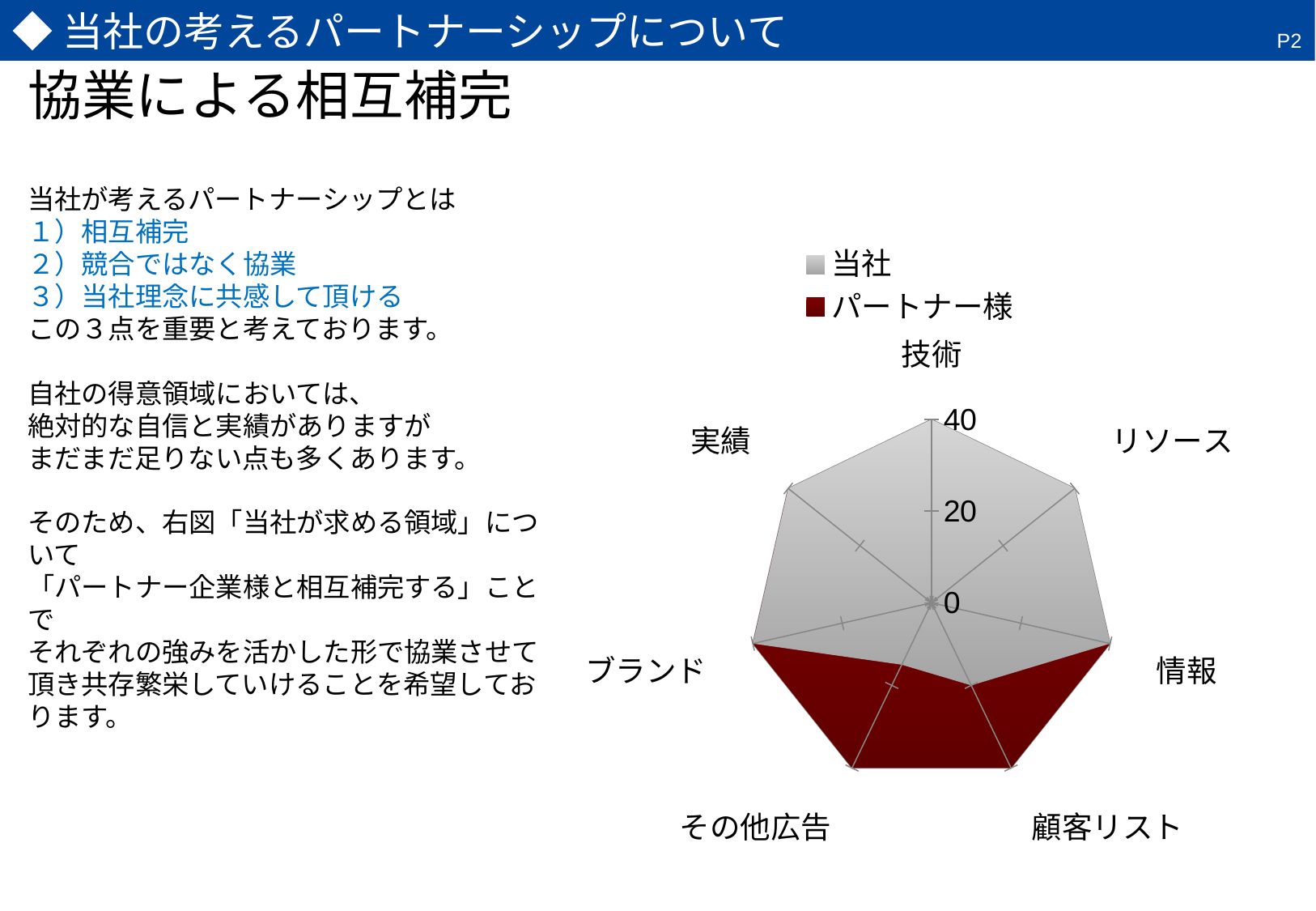

# ◆当社の考えるパートナーシップについて
P2
協業による相互補完

当社が考えるパートナーシップとは
１）相互補完
２）競合ではなく協業
３）当社理念に共感して頂ける
この３点を重要と考えております。

自社の得意領域においては、
絶対的な自信と実績がありますが
まだまだ足りない点も多くあります。

そのため、右図「当社が求める領域」について
「パートナー企業様と相互補完する」ことで
それぞれの強みを活かした形で協業させて頂き共存繁栄していけることを希望しております。

### Chart

| Category | 当社 | パートナー様 |
|---|---|---|
| 技術 | 40.0 | 10.0 |
| リソース | 40.0 | 10.0 |
| 情報 | 40.0 | 40.0 |
| 顧客リスト | 20.0 | 40.0 |
| その他広告 | 15.0 | 40.0 |
| ブランド | 40.0 | 40.0 |
| 実績 | 40.0 | 40.0 |